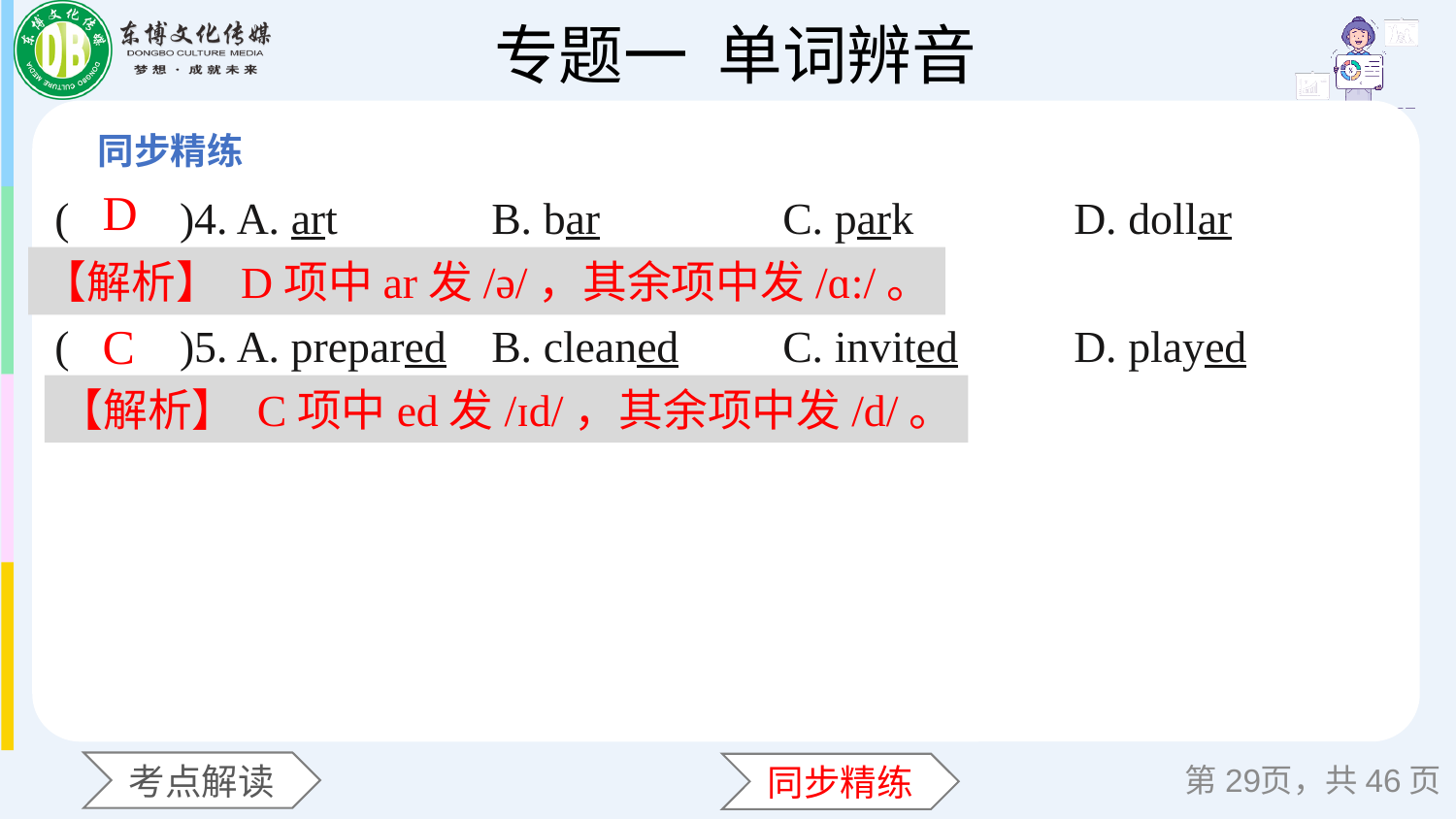

(　　)4. A. art		B. bar		C. park		D. dollar

(　　)5. A. prepared	B. cleaned	C. invited	D. played

D
【解析】 D项中ar发/ə/，其余项中发/ɑ:/。
C
【解析】 C项中ed发/ɪd/，其余项中发/d/。
第29页，共46页